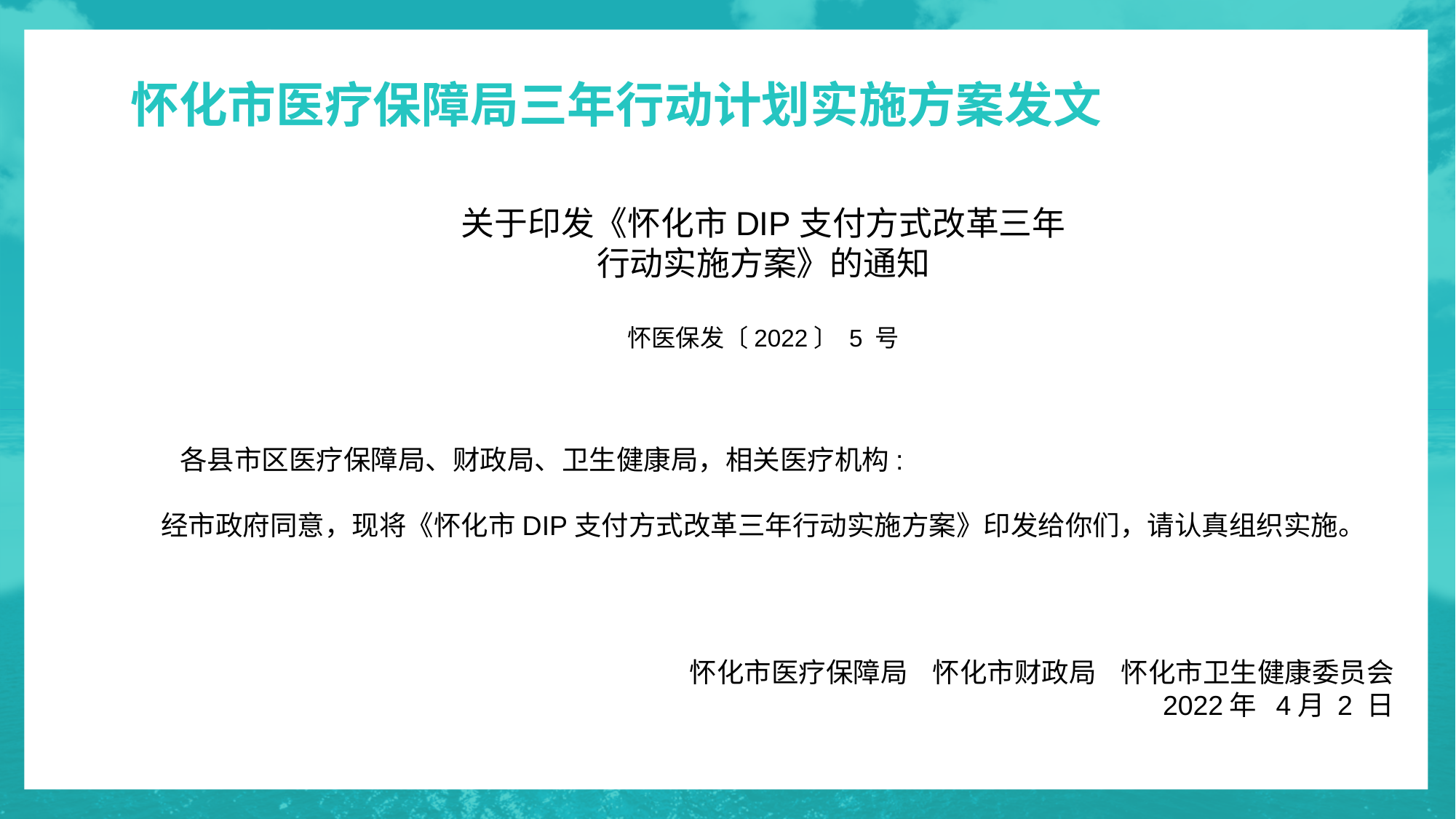

怀化市医疗保障局三年行动计划实施方案发文
关于印发《怀化市DIP支付方式改革三年
行动实施方案》的通知

怀医保发〔2022〕 5 号

  各县市区医疗保障局、财政局、卫生健康局，相关医疗机构:

经市政府同意，现将《怀化市DIP支付方式改革三年行动实施方案》印发给你们，请认真组织实施。
  怀化市医疗保障局    怀化市财政局    怀化市卫生健康委员会
                                                 2022年  4月 2 日